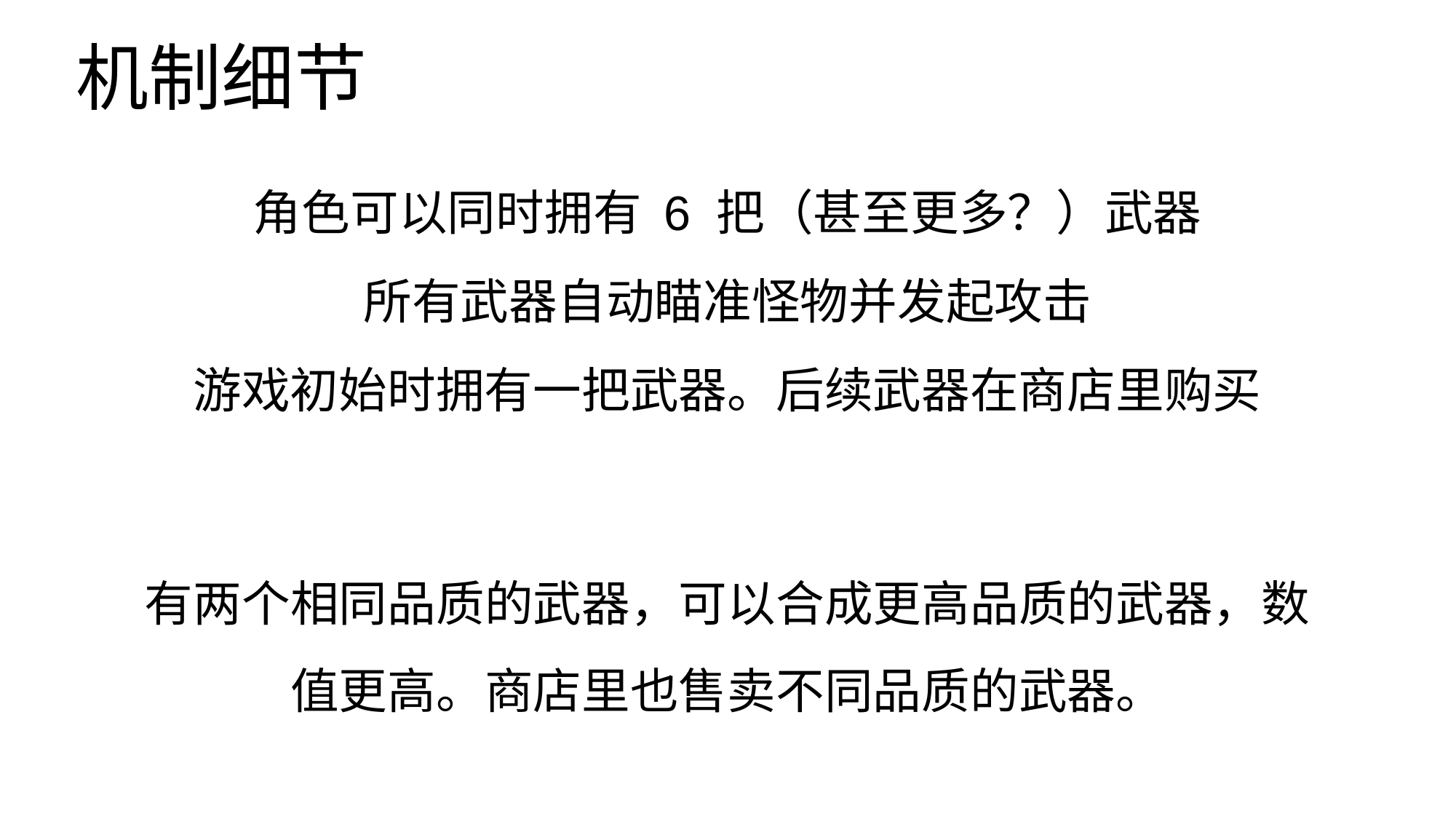

# 机制细节
角色可以同时拥有 6 把（甚至更多？）武器
所有武器自动瞄准怪物并发起攻击
游戏初始时拥有一把武器。后续武器在商店里购买

有两个相同品质的武器，可以合成更高品质的武器，数值更高。商店里也售卖不同品质的武器。